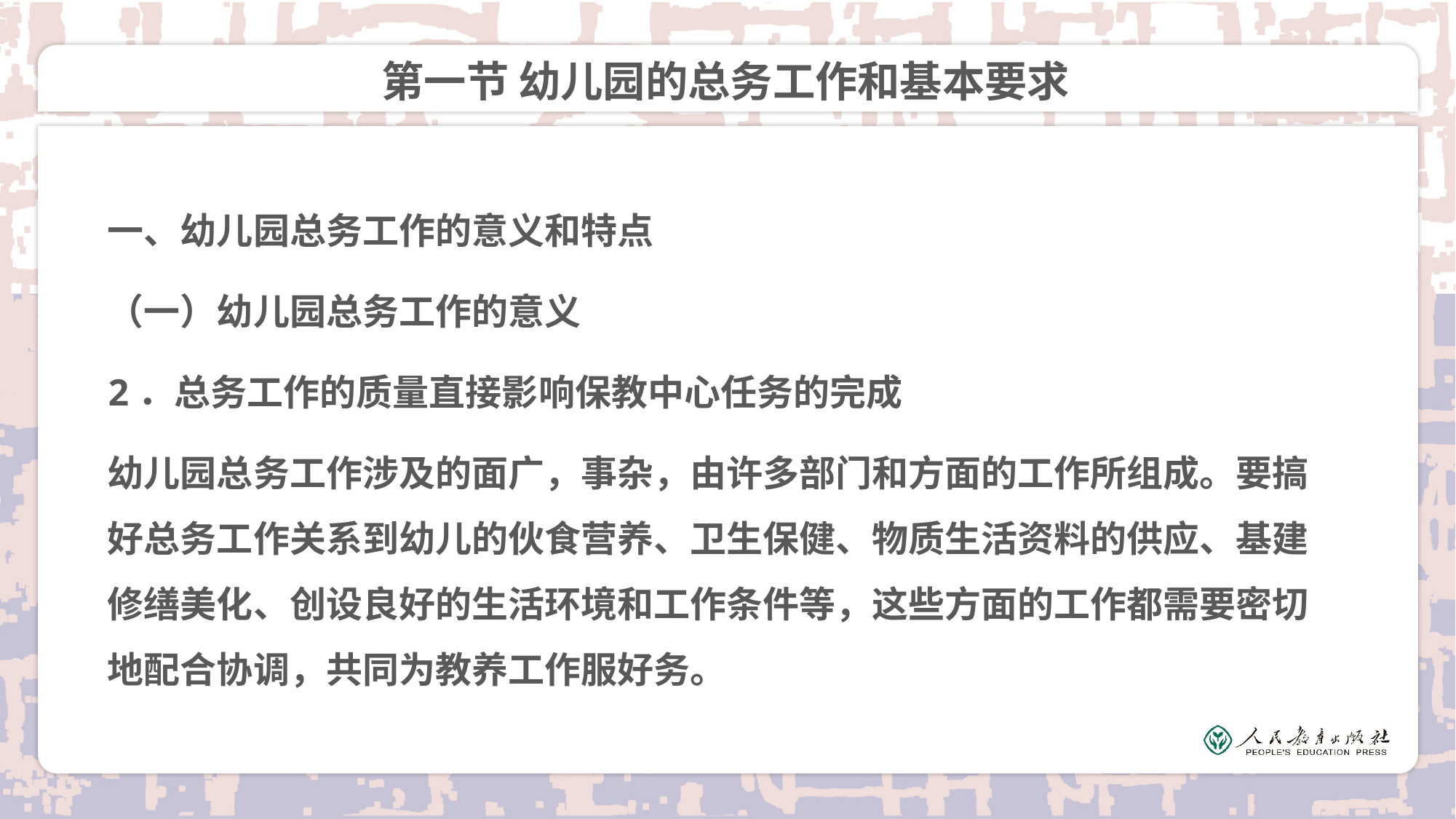

# 第一节 幼儿园的总务工作和基本要求
一、幼儿园总务工作的意义和特点
（一）幼儿园总务工作的意义
2．总务工作的质量直接影响保教中心任务的完成
幼儿园总务工作涉及的面广，事杂，由许多部门和方面的工作所组成。要搞好总务工作关系到幼儿的伙食营养、卫生保健、物质生活资料的供应、基建修缮美化、创设良好的生活环境和工作条件等，这些方面的工作都需要密切地配合协调，共同为教养工作服好务。